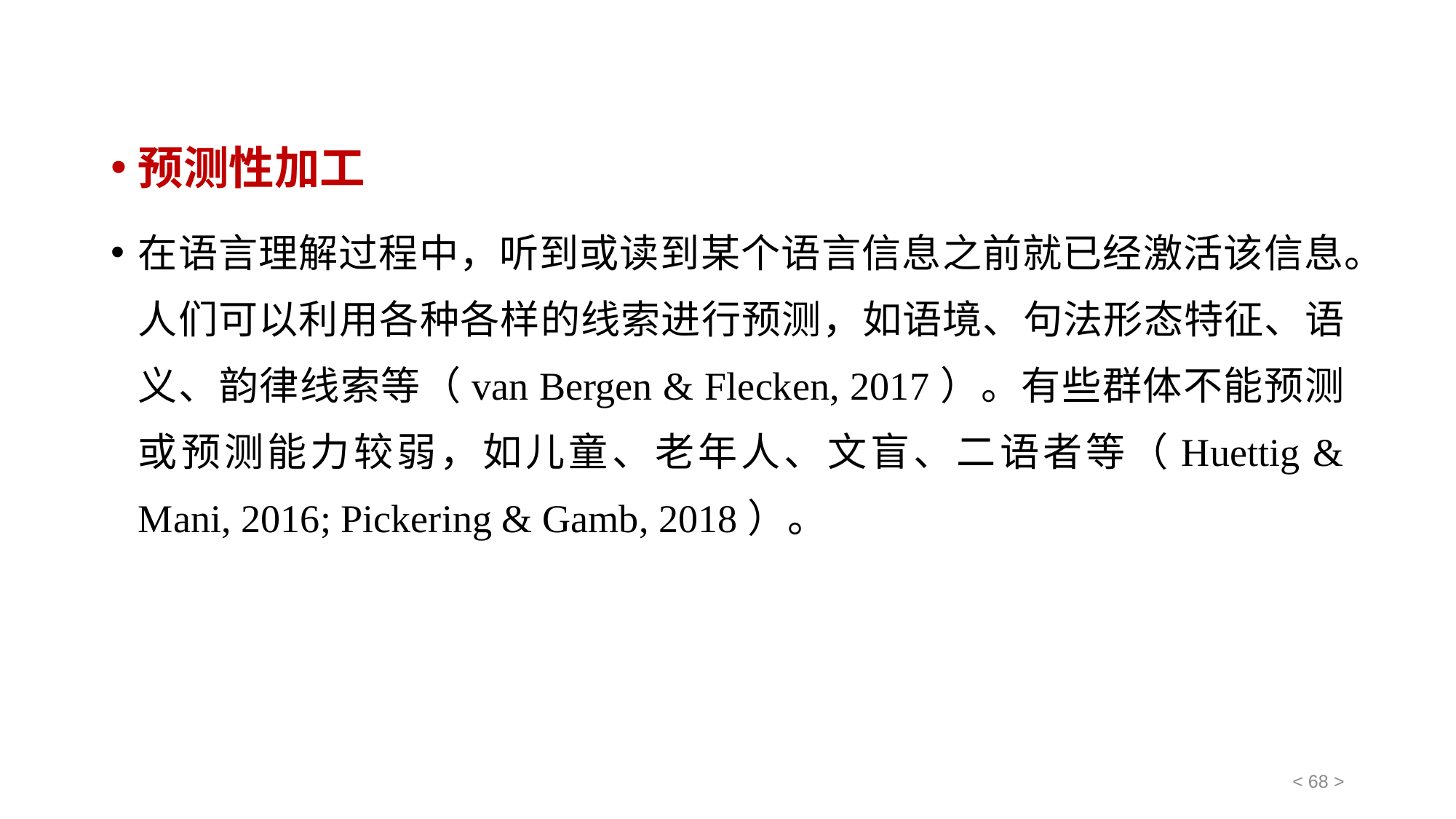

预测性加工
在语言理解过程中，听到或读到某个语言信息之前就已经激活该信息。人们可以利用各种各样的线索进行预测，如语境、句法形态特征、语义、韵律线索等（van Bergen & Flecken, 2017）。有些群体不能预测或预测能力较弱，如儿童、老年人、文盲、二语者等（Huettig & Mani, 2016; Pickering & Gamb, 2018）。

< 68 >